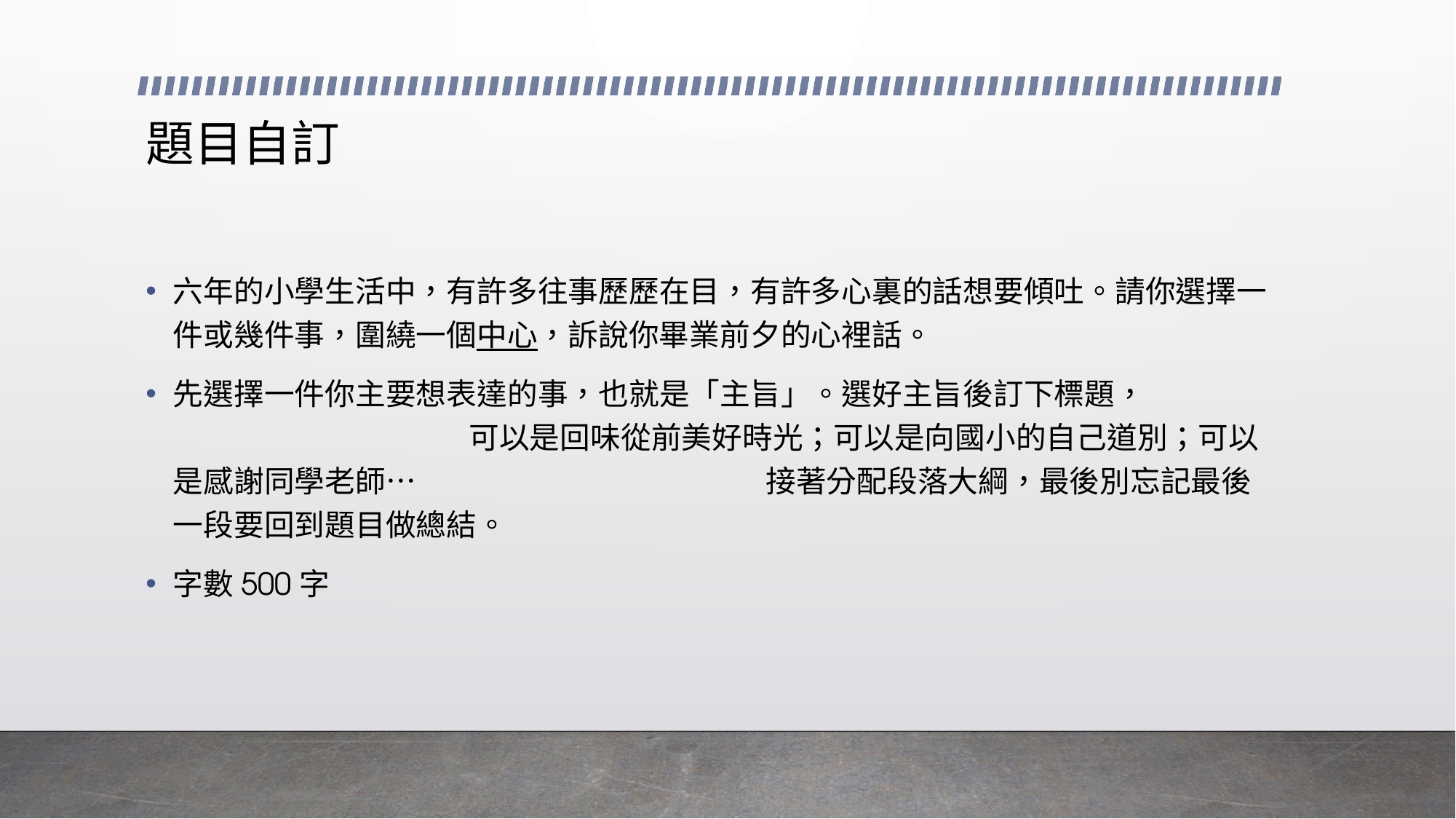

# 題目自訂
六年的小學生活中，有許多往事歷歷在目，有許多心裏的話想要傾吐。請你選擇一件或幾件事，圍繞一個中心，訴說你畢業前夕的心裡話。
先選擇一件你主要想表達的事，也就是「主旨」。選好主旨後訂下標題，                                                               可以是回味從前美好時光；可以是向國小的自己道別；可以是感謝同學老師…                                                    接著分配段落大綱，最後別忘記最後一段要回到題目做總結。
字數500字